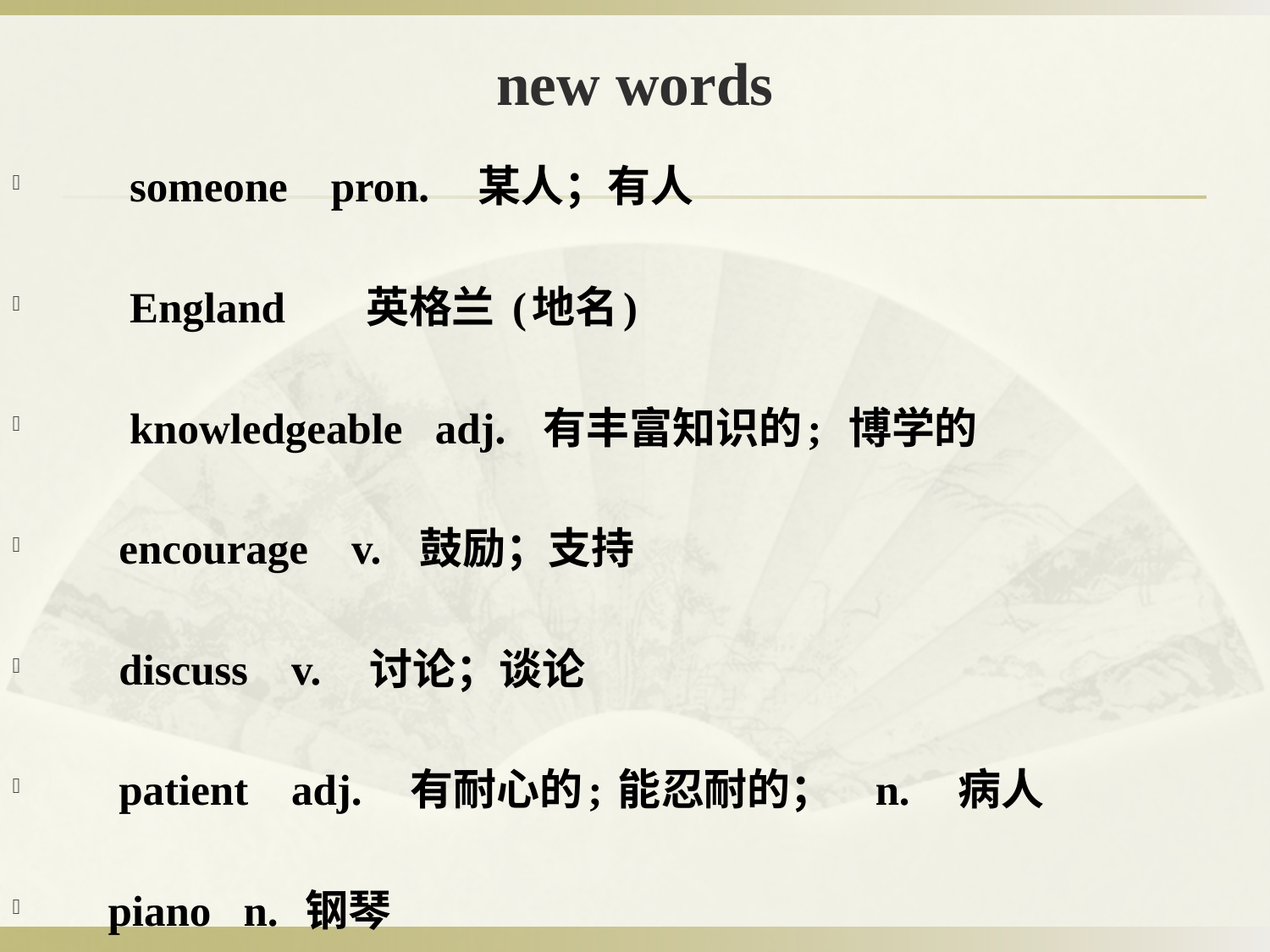

# new words

       someone    pron.    某人；有人

       England       英格兰 (地名)

       knowledgeable   adj.   有丰富知识的;  博学的

      encourage    v.   鼓励；支持

      discuss    v.    讨论；谈论

      patient    adj.    有耐心的; 能忍耐的；   n.    病人

     piano   n.  钢琴